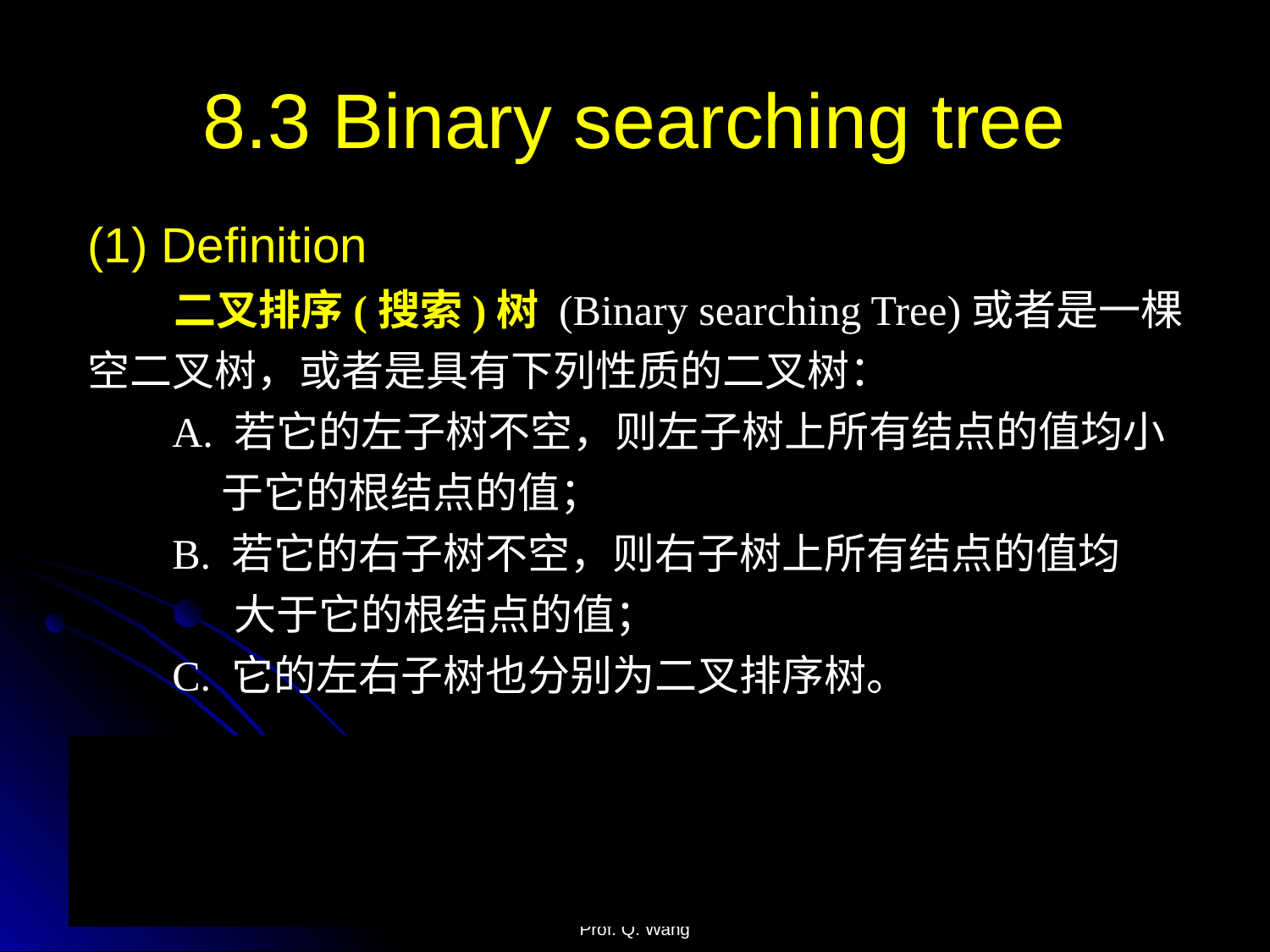

# 8.3 Binary searching tree
(1) Definition
        二叉排序(搜索)树 (Binary searching Tree)或者是一棵空二叉树，或者是具有下列性质的二叉树：
        A. 若它的左子树不空，则左子树上所有结点的值均小
             于它的根结点的值；
        B. 若它的右子树不空，则右子树上所有结点的值均
	 大于它的根结点的值；
        C. 它的左右子树也分别为二叉排序树。

         实际上，折半查找法的判定树就是一棵二叉排序树。
它的查找过程和次优二叉树类似。

Prof. Q. Wang